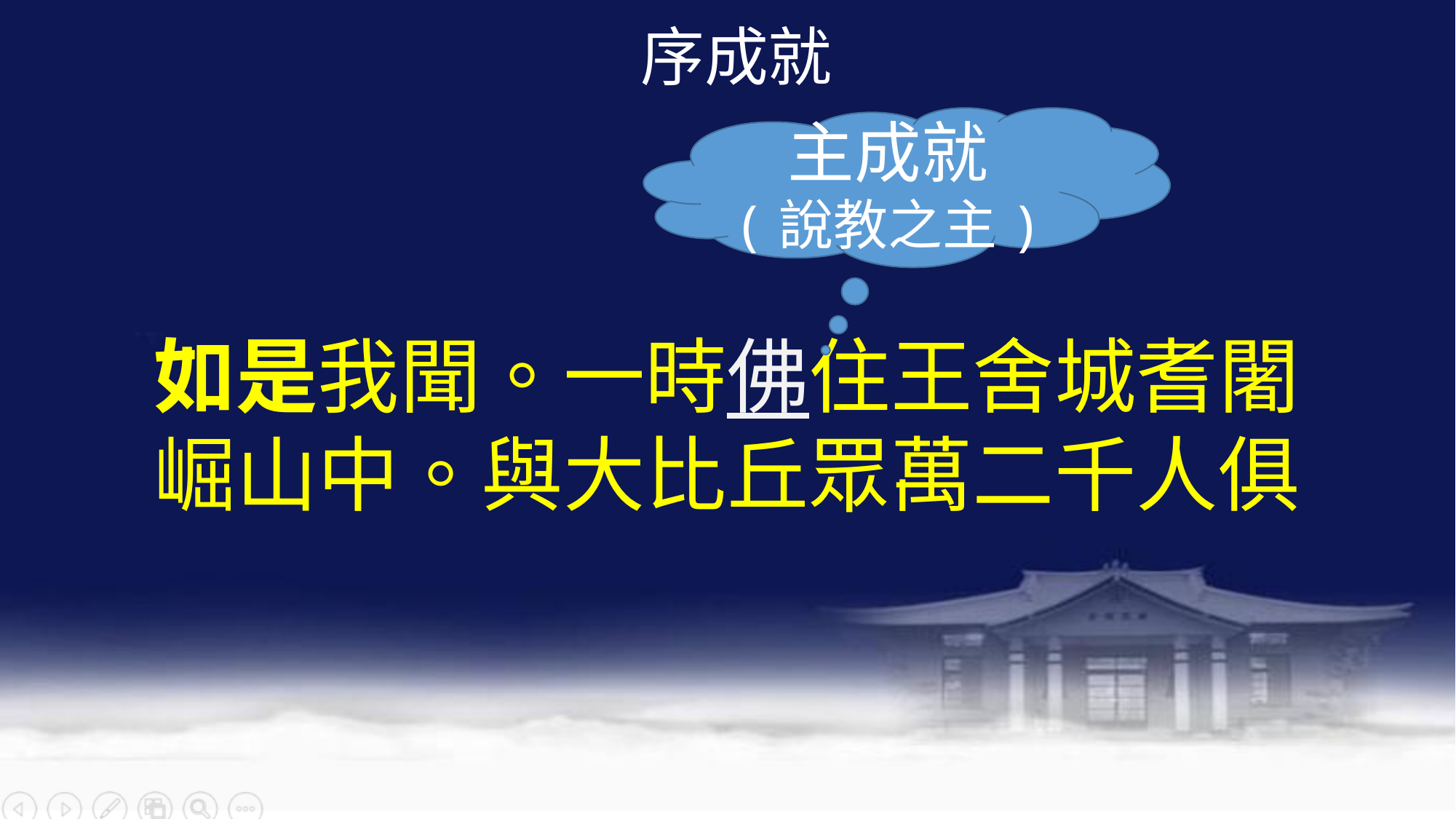

# 序成就
主成就
(說教之主)
如是我聞。一時佛住王舍城耆闍崛山中。與大比丘眾萬二千人俱